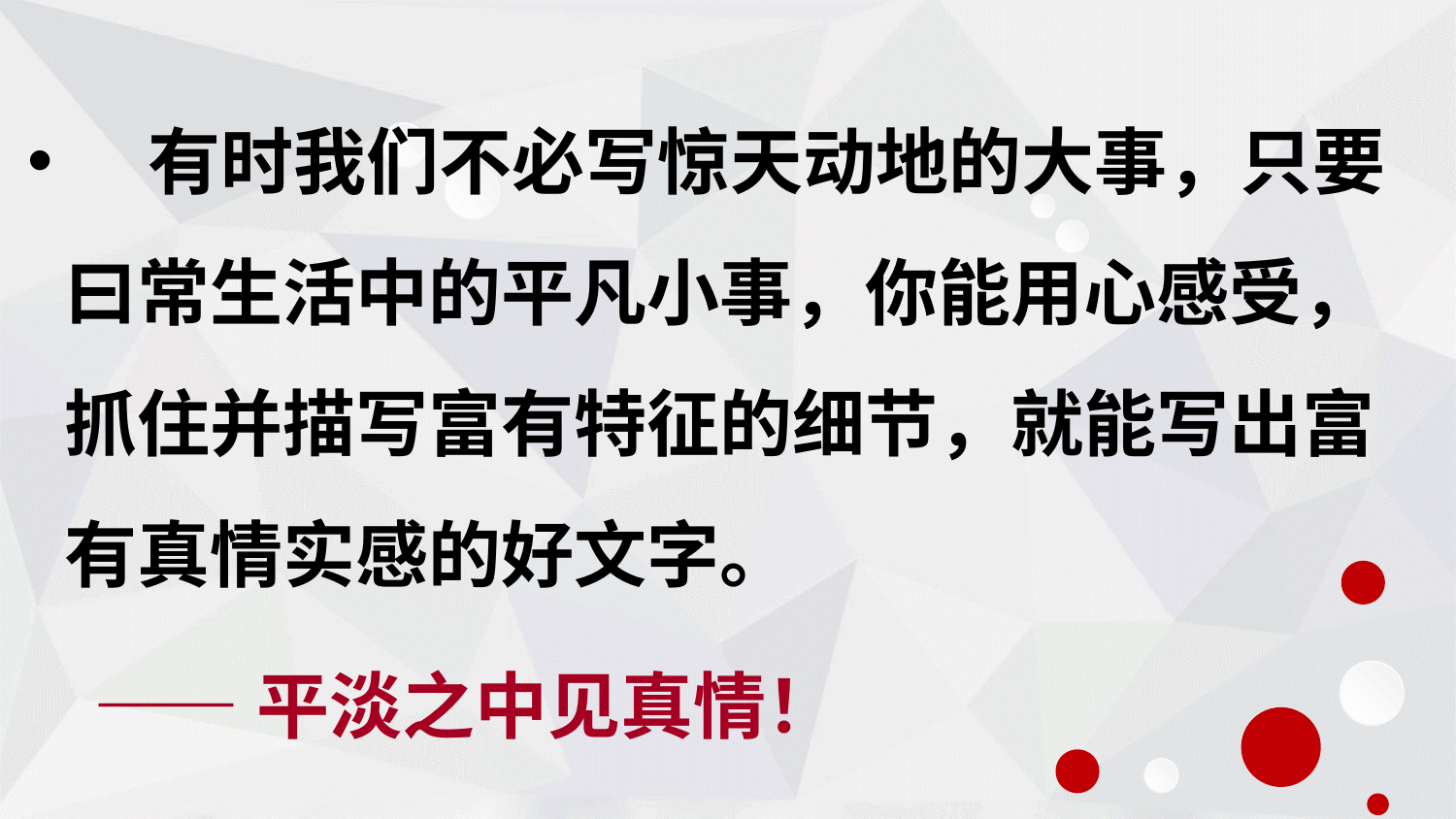

有时我们不必写惊天动地的大事，只要曰常生活中的平凡小事，你能用心感受，抓住并描写富有特征的细节，就能写出富有真情实感的好文字。
    ——平淡之中见真情！